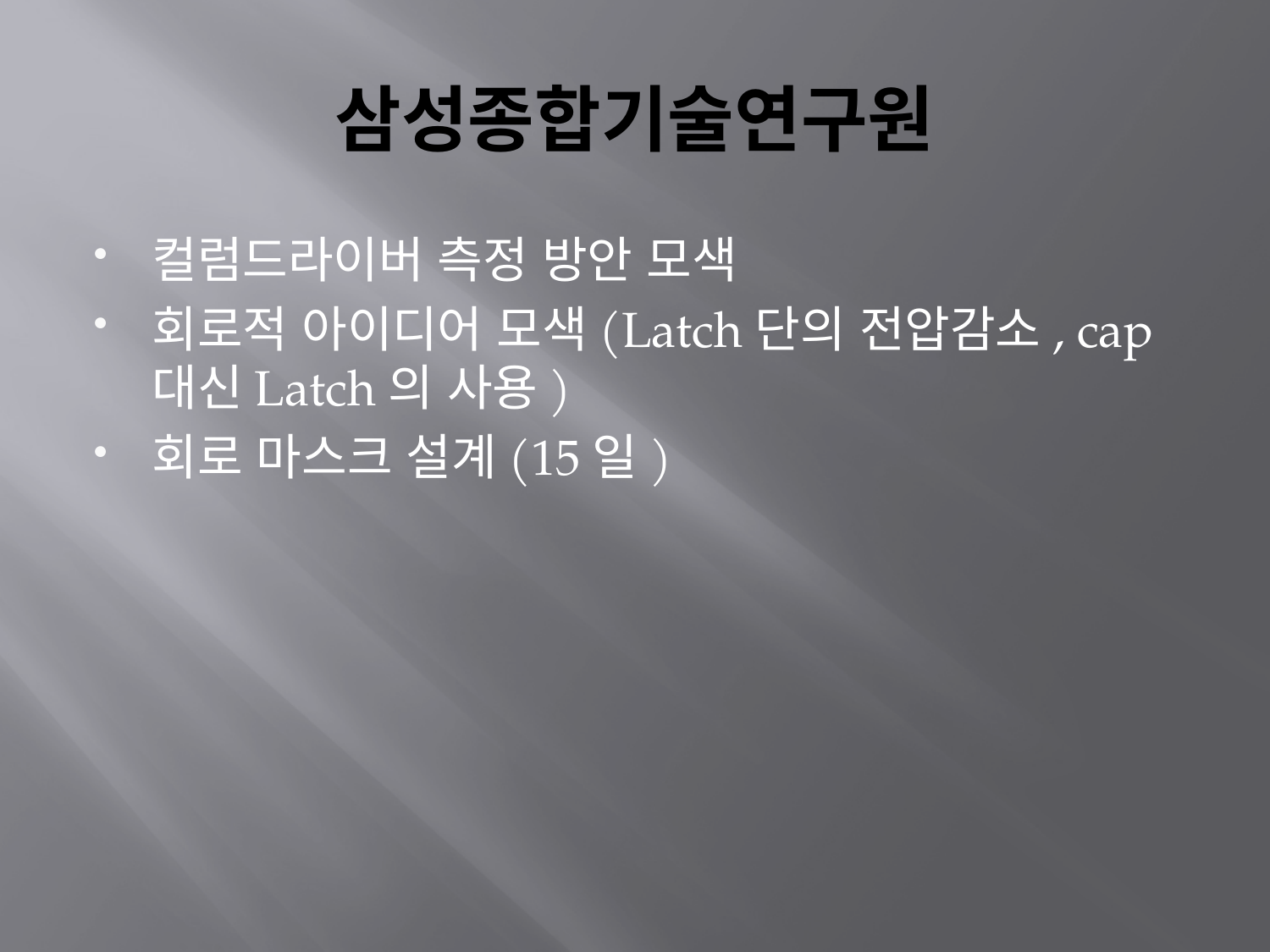

# 삼성종합기술연구원
컬럼드라이버 측정 방안 모색
회로적 아이디어 모색(Latch단의 전압감소, cap대신Latch의 사용)
회로 마스크 설계(15일)